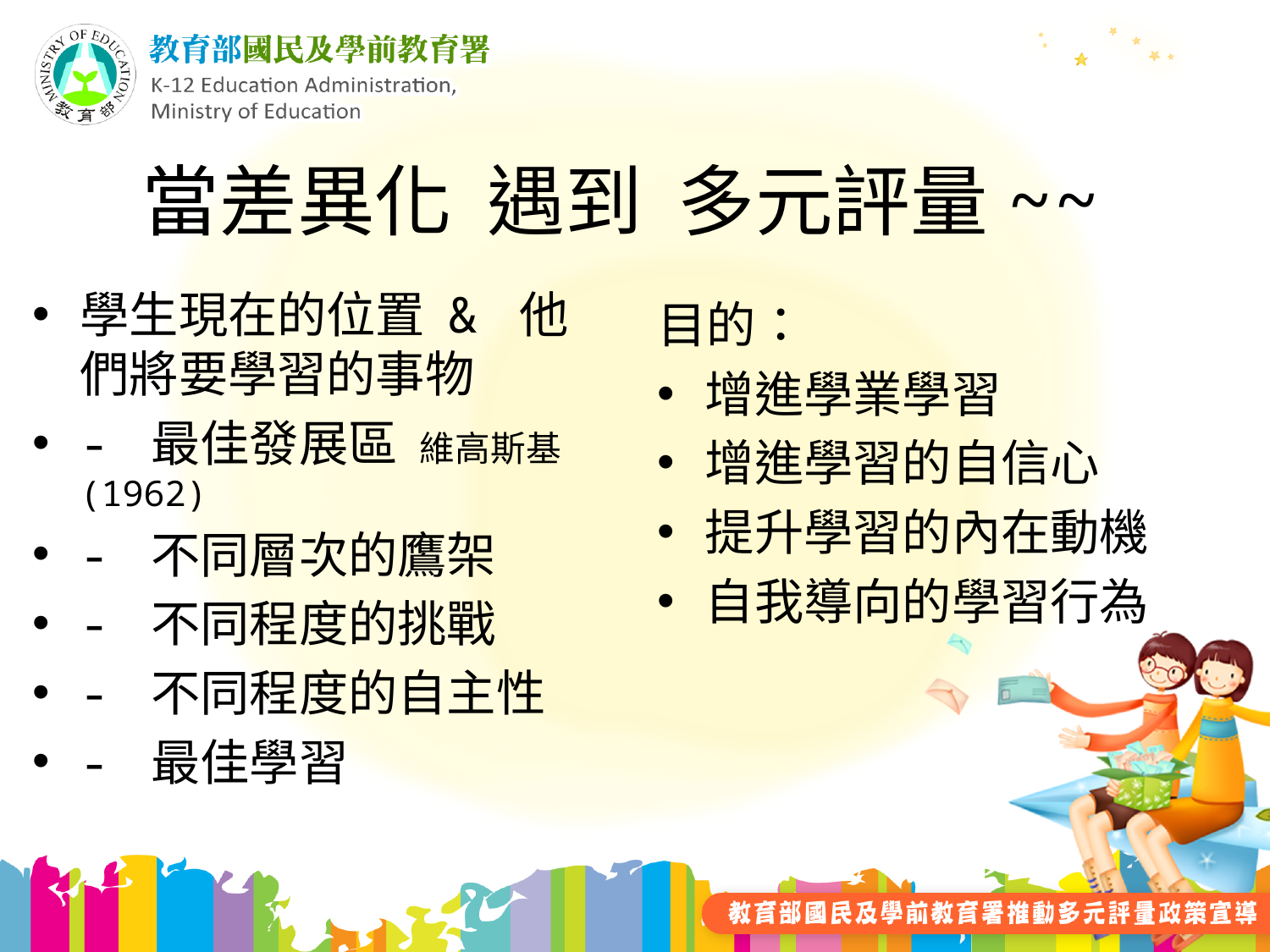

# 當差異化  遇到  多元評量~~
學生現在的位置 & 他們將要學習的事物
- 最佳發展區  維高斯基(1962)
- 不同層次的鷹架
- 不同程度的挑戰
- 不同程度的自主性
- 最佳學習

目的：
增進學業學習
增進學習的自信心
提升學習的內在動機
自我導向的學習行為